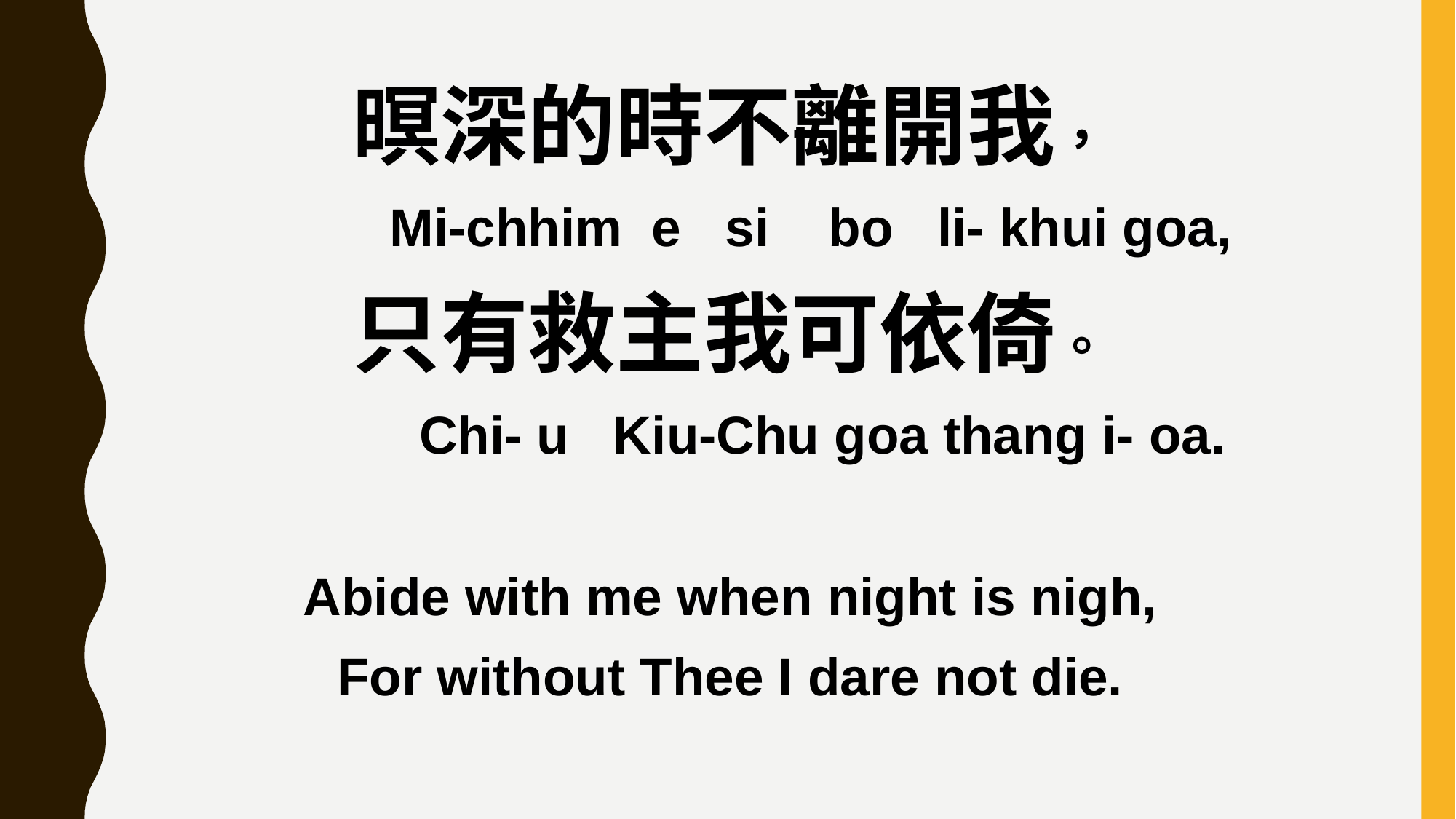

暝深的時不離開我，
             Mi-chhim  e   si    bo   li- khui goa,
只有救主我可依倚。
               Chi- u   Kiu-Chu goa thang i- oa.

Abide with me when night is nigh,
For without Thee I dare not die.